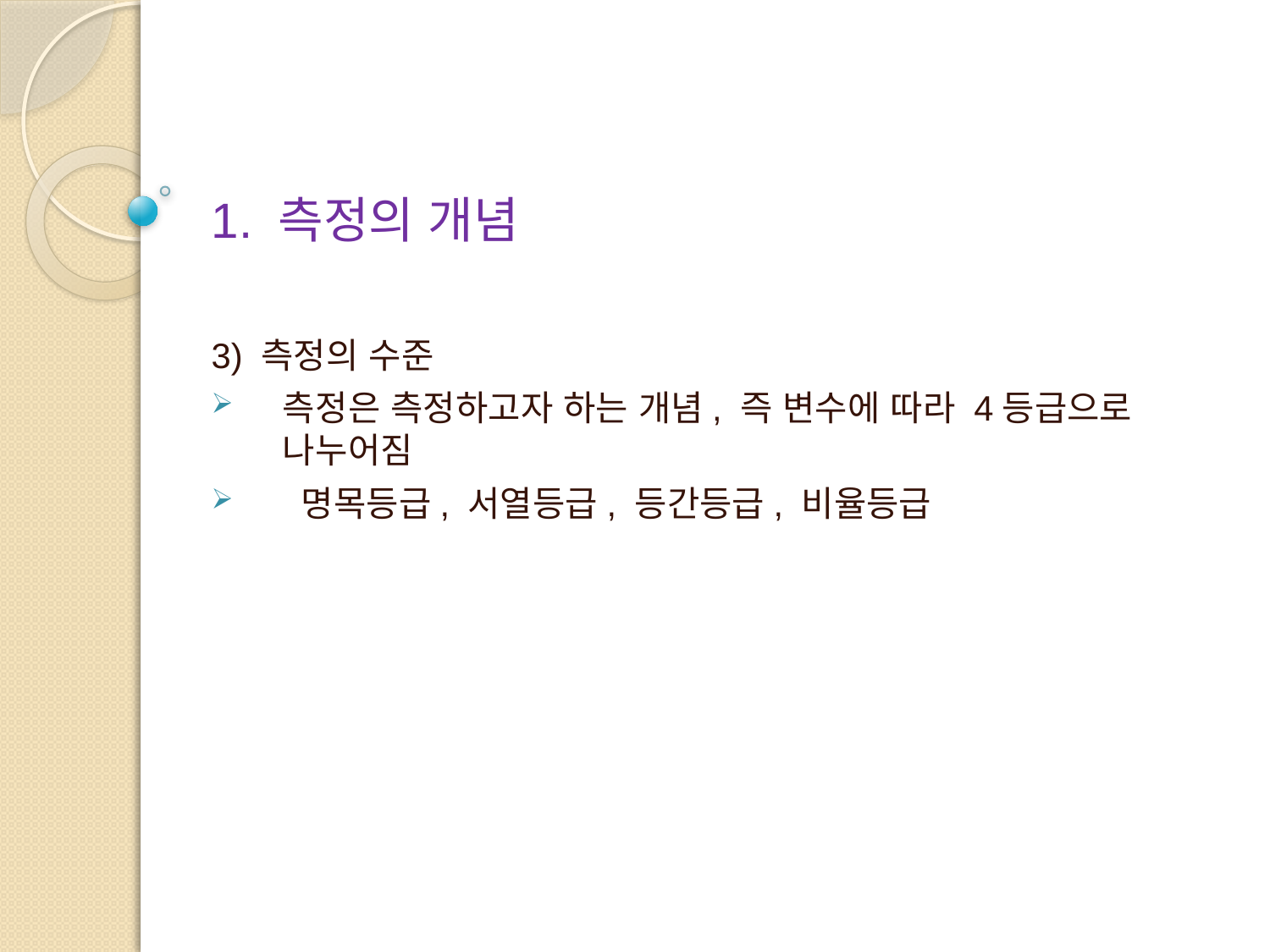

# 1. 측정의 개념
3) 측정의 수준
측정은 측정하고자 하는 개념, 즉 변수에 따라 4등급으로 나누어짐
 명목등급, 서열등급, 등간등급, 비율등급